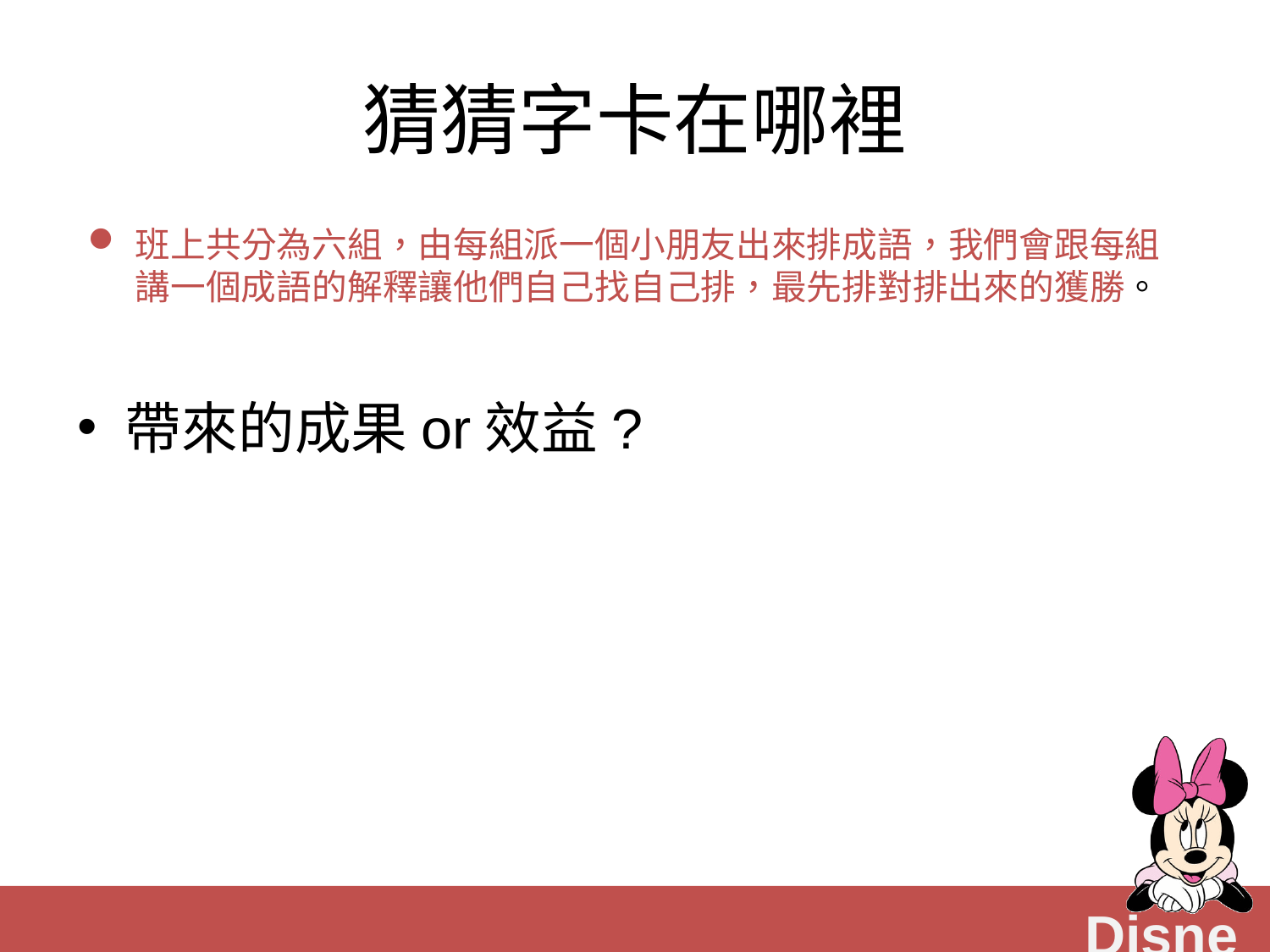

# 猜猜字卡在哪裡
班上共分為六組，由每組派一個小朋友出來排成語，我們會跟每組講一個成語的解釋讓他們自己找自己排，最先排對排出來的獲勝。

帶來的成果or效益?